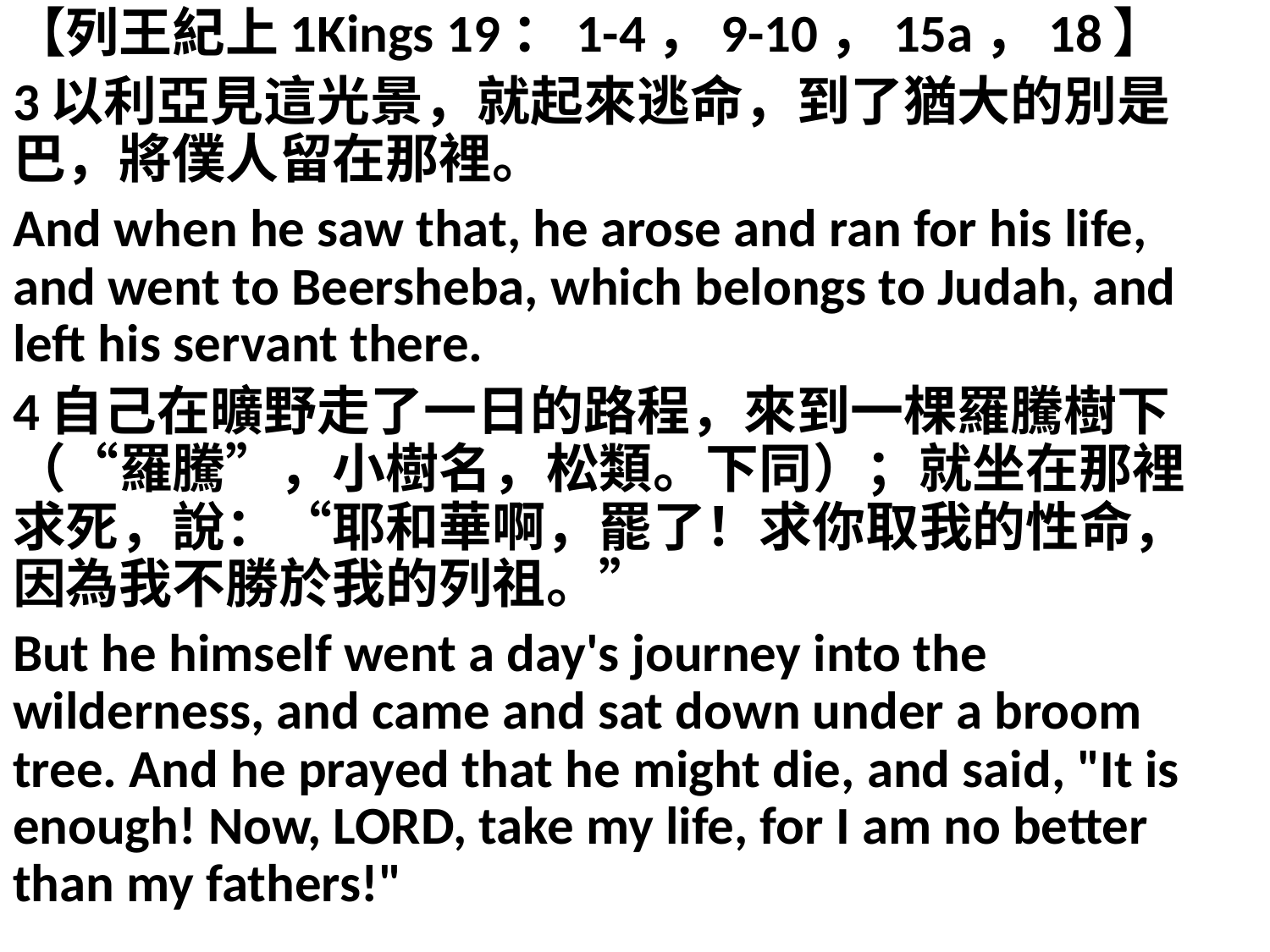

【列王紀上1Kings 19：1-4，9-10，15a，18】
3以利亞見這光景，就起來逃命，到了猶大的別是巴，將僕人留在那裡。
And when he saw that, he arose and ran for his life, and went to Beersheba, which belongs to Judah, and left his servant there.
4自己在曠野走了一日的路程，來到一棵羅騰樹下（“羅騰”，小樹名，松類。下同）；就坐在那裡求死，說：“耶和華啊，罷了！求你取我的性命，因為我不勝於我的列祖。”
But he himself went a day's journey into the wilderness, and came and sat down under a broom tree. And he prayed that he might die, and said, "It is enough! Now, LORD, take my life, for I am no better than my fathers!"